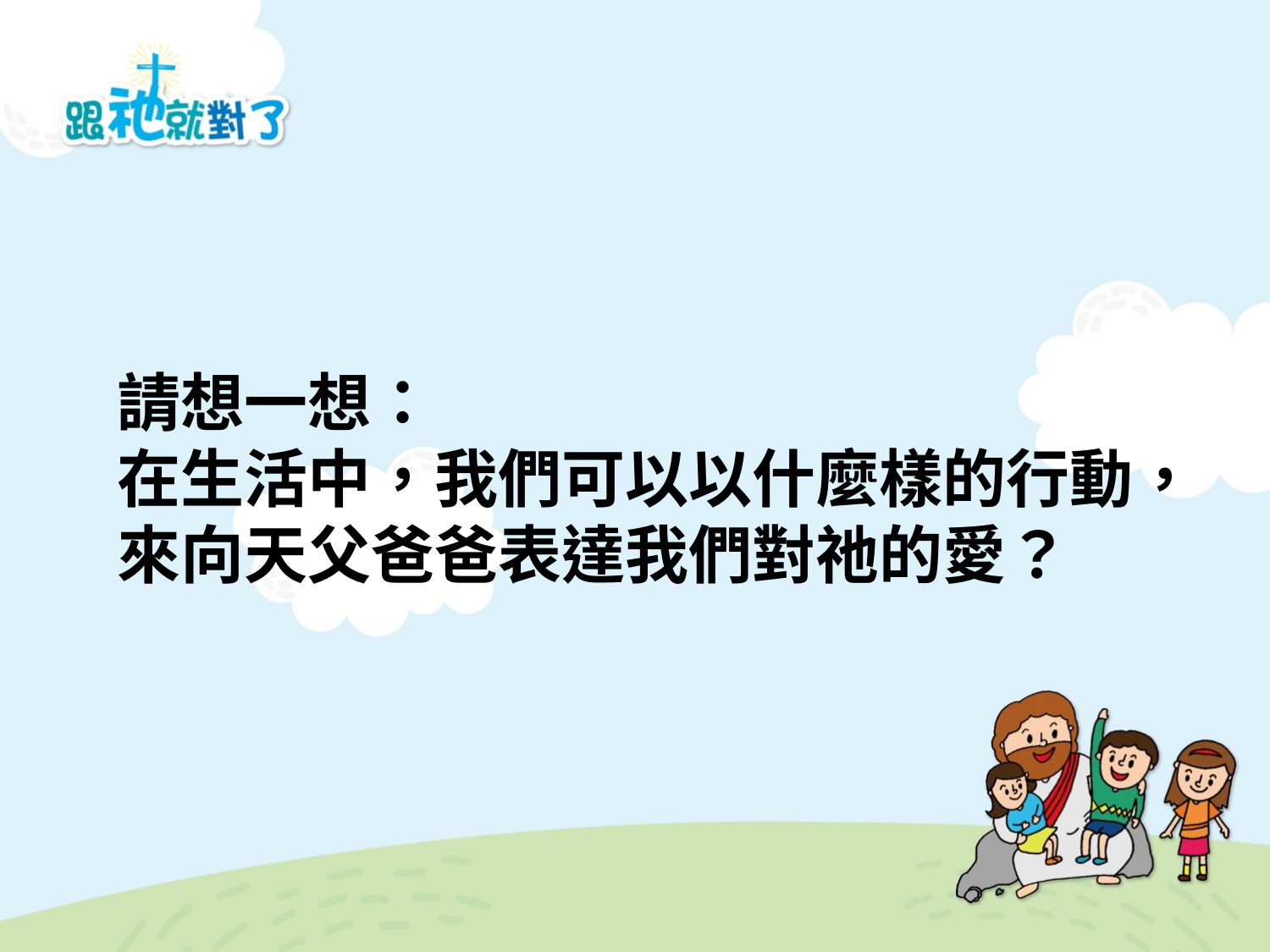

請想一想：
在生活中，我們可以以什麼樣的行動，來向天父爸爸表達我們對祂的愛？